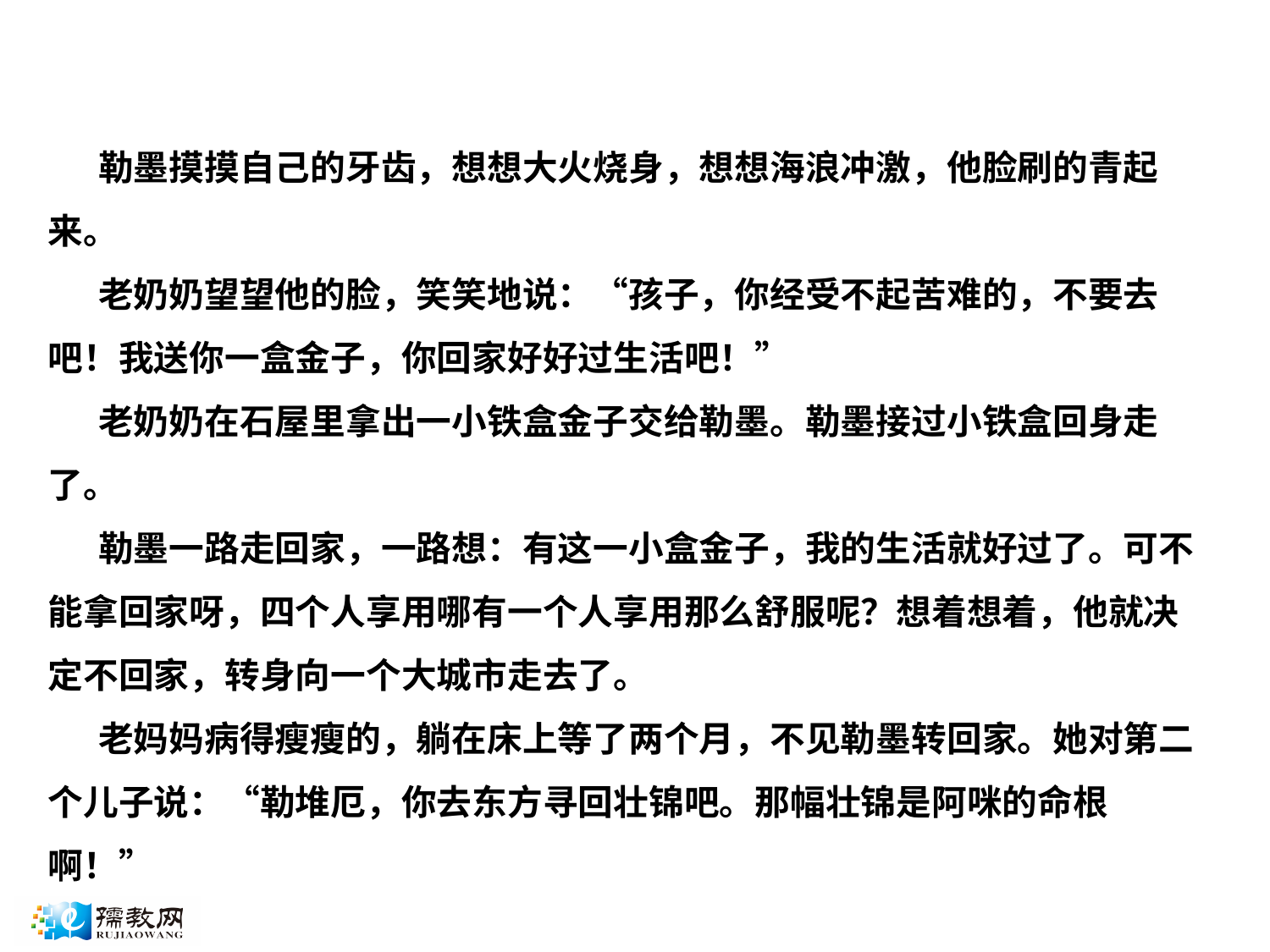

勒墨摸摸自己的牙齿，想想大火烧身，想想海浪冲激，他脸刷的青起来。
老奶奶望望他的脸，笑笑地说：“孩子，你经受不起苦难的，不要去吧！我送你一盒金子，你回家好好过生活吧！”
老奶奶在石屋里拿出一小铁盒金子交给勒墨。勒墨接过小铁盒回身走了。
勒墨一路走回家，一路想：有这一小盒金子，我的生活就好过了。可不能拿回家呀，四个人享用哪有一个人享用那么舒服呢？想着想着，他就决定不回家，转身向一个大城市走去了。
老妈妈病得瘦瘦的，躺在床上等了两个月，不见勒墨转回家。她对第二个儿子说：“勒堆厄，你去东方寻回壮锦吧。那幅壮锦是阿咪的命根啊！”